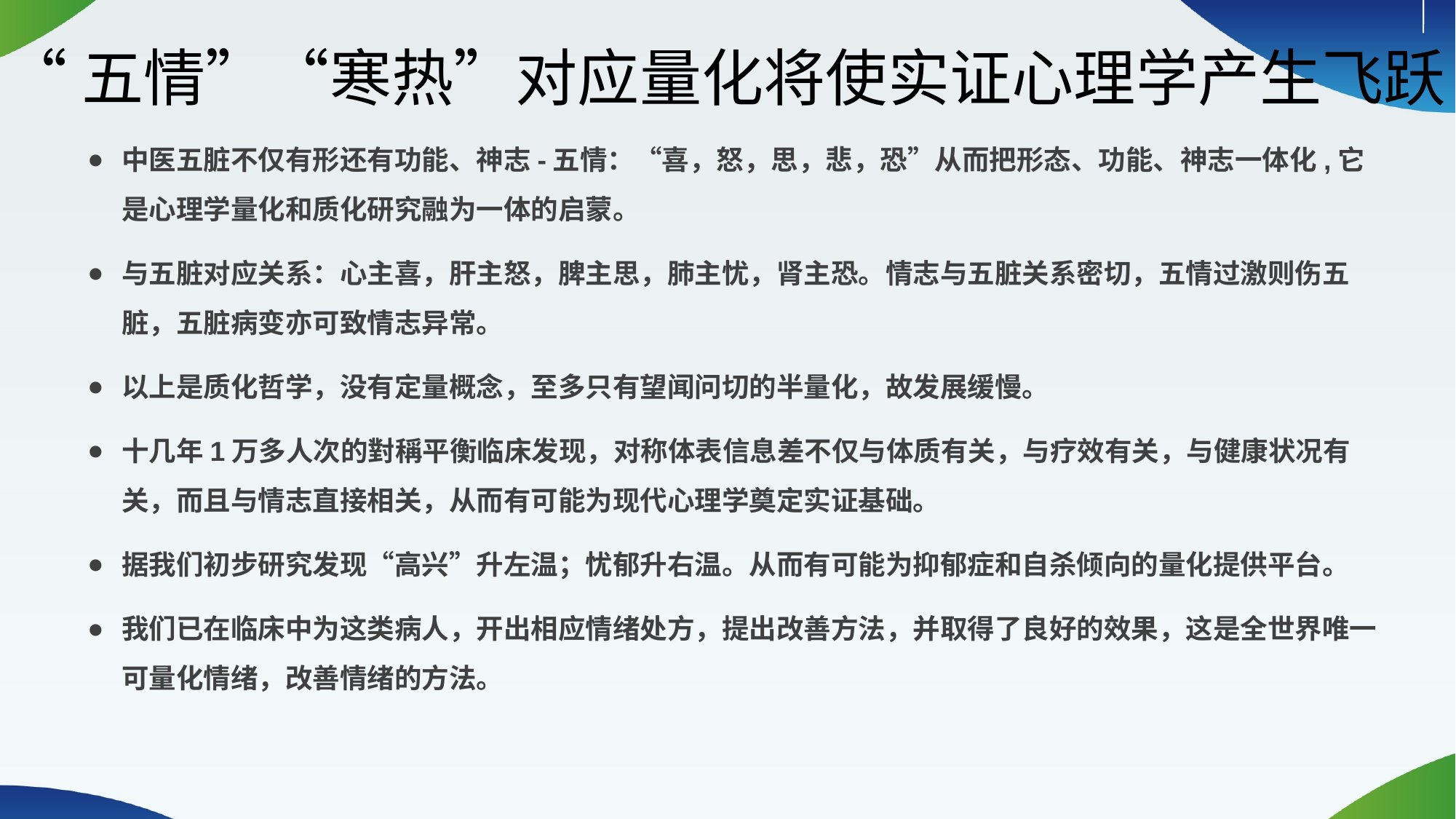

# “五情”“寒热”对应量化将使实证心理学产生飞跃
中医五脏不仅有形还有功能、神志-五情：“喜，怒，思，悲，恐”从而把形态、功能、神志一体化,它是心理学量化和质化研究融为一体的启蒙。
与五脏对应关系：心主喜，肝主怒，脾主思，肺主忧，肾主恐。情志与五脏关系密切，五情过激则伤五脏，五脏病变亦可致情志异常。
以上是质化哲学，没有定量概念，至多只有望闻问切的半量化，故发展缓慢。
十几年1万多人次的對稱平衡临床发现，对称体表信息差不仅与体质有关，与疗效有关，与健康状况有关，而且与情志直接相关，从而有可能为现代心理学奠定实证基础。
据我们初步研究发现“高兴”升左温；忧郁升右温。从而有可能为抑郁症和自杀倾向的量化提供平台。
我们已在临床中为这类病人，开出相应情绪处方，提出改善方法，并取得了良好的效果，这是全世界唯一可量化情绪，改善情绪的方法。